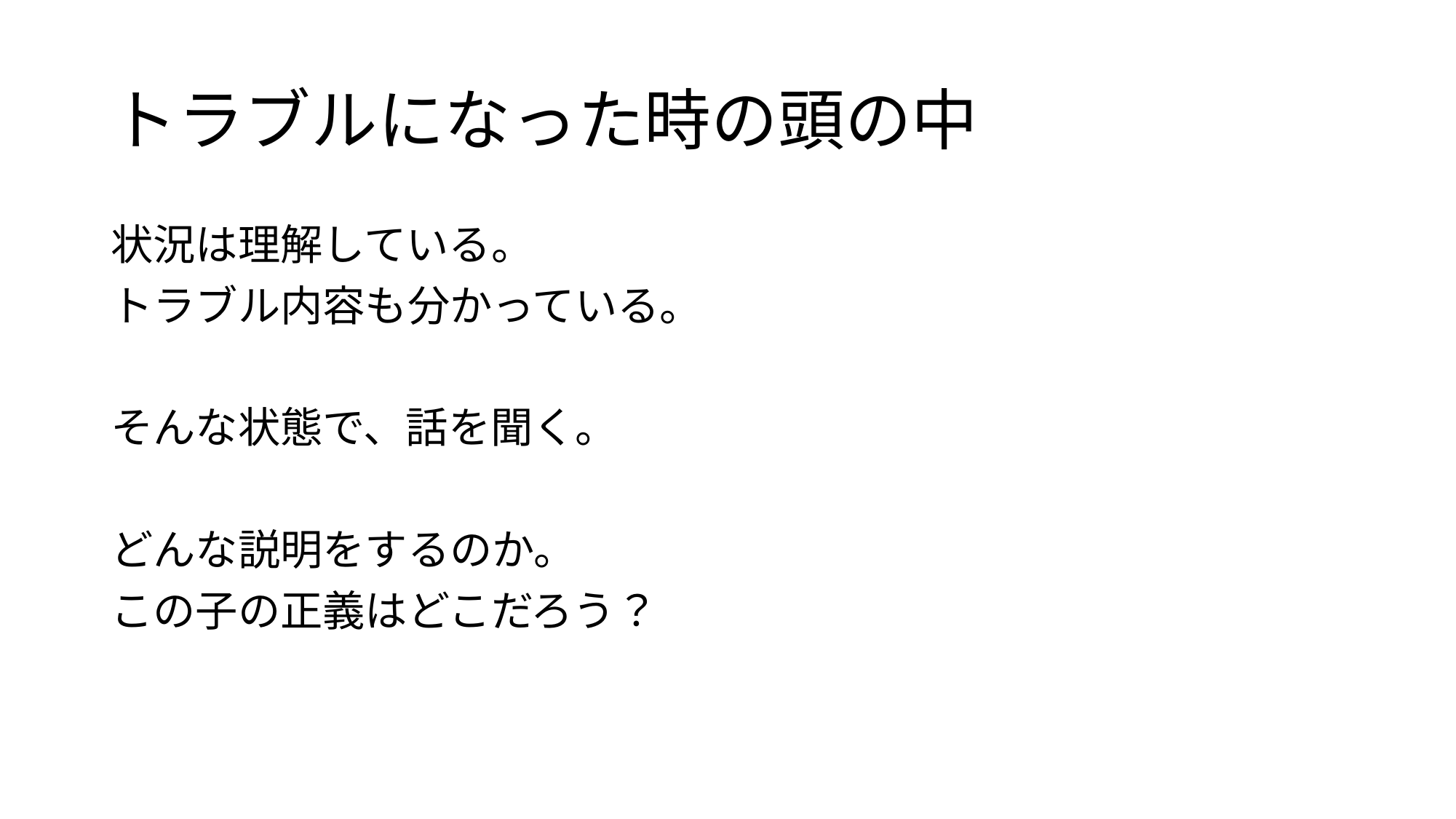

# トラブルになった時の頭の中
状況は理解している。
トラブル内容も分かっている。

そんな状態で、話を聞く。

どんな説明をするのか。
この子の正義はどこだろう？